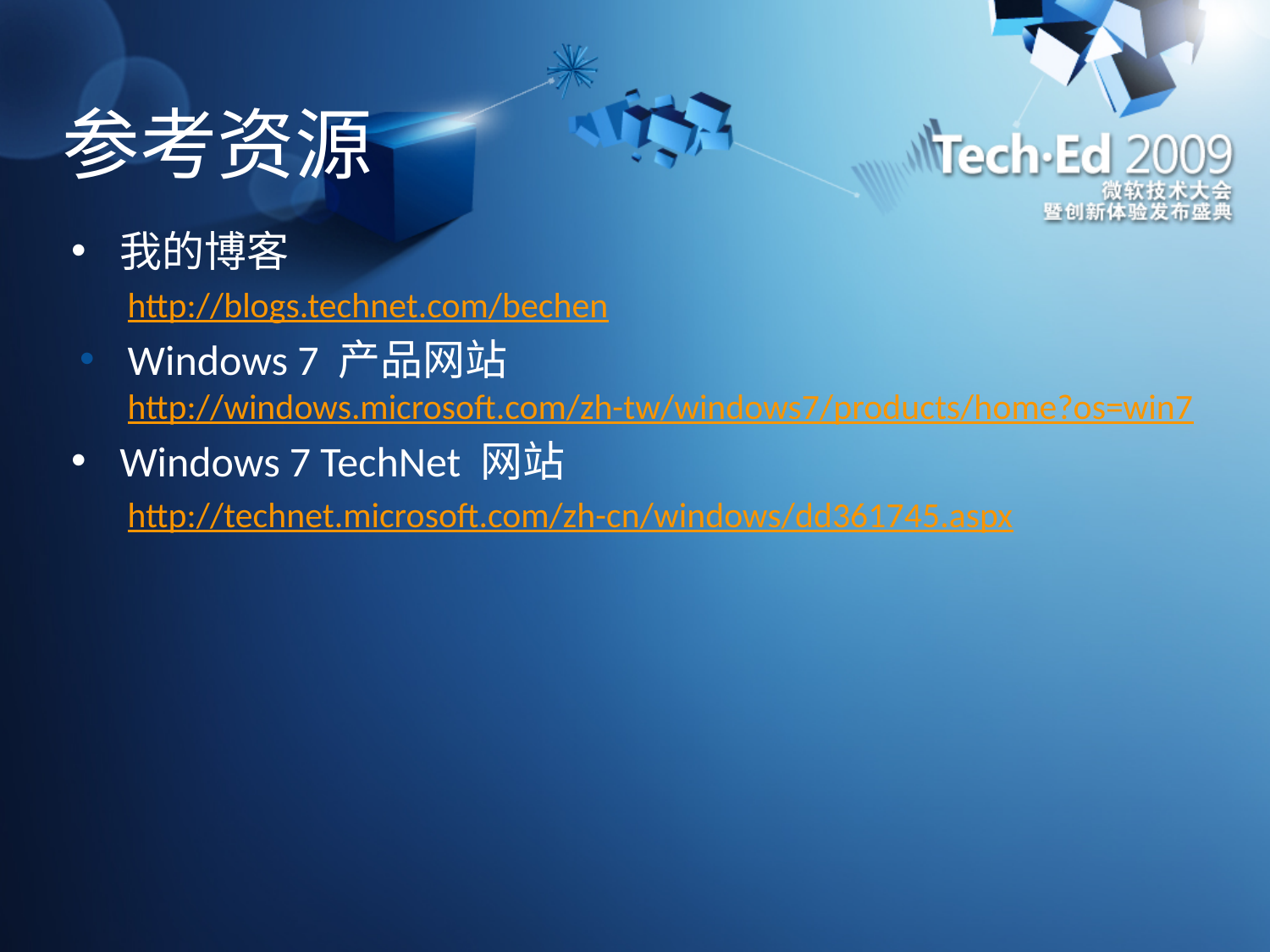

# 参考资源
我的博客
http://blogs.technet.com/bechen
Windows 7 产品网站
http://windows.microsoft.com/zh-tw/windows7/products/home?os=win7
Windows 7 TechNet 网站
http://technet.microsoft.com/zh-cn/windows/dd361745.aspx